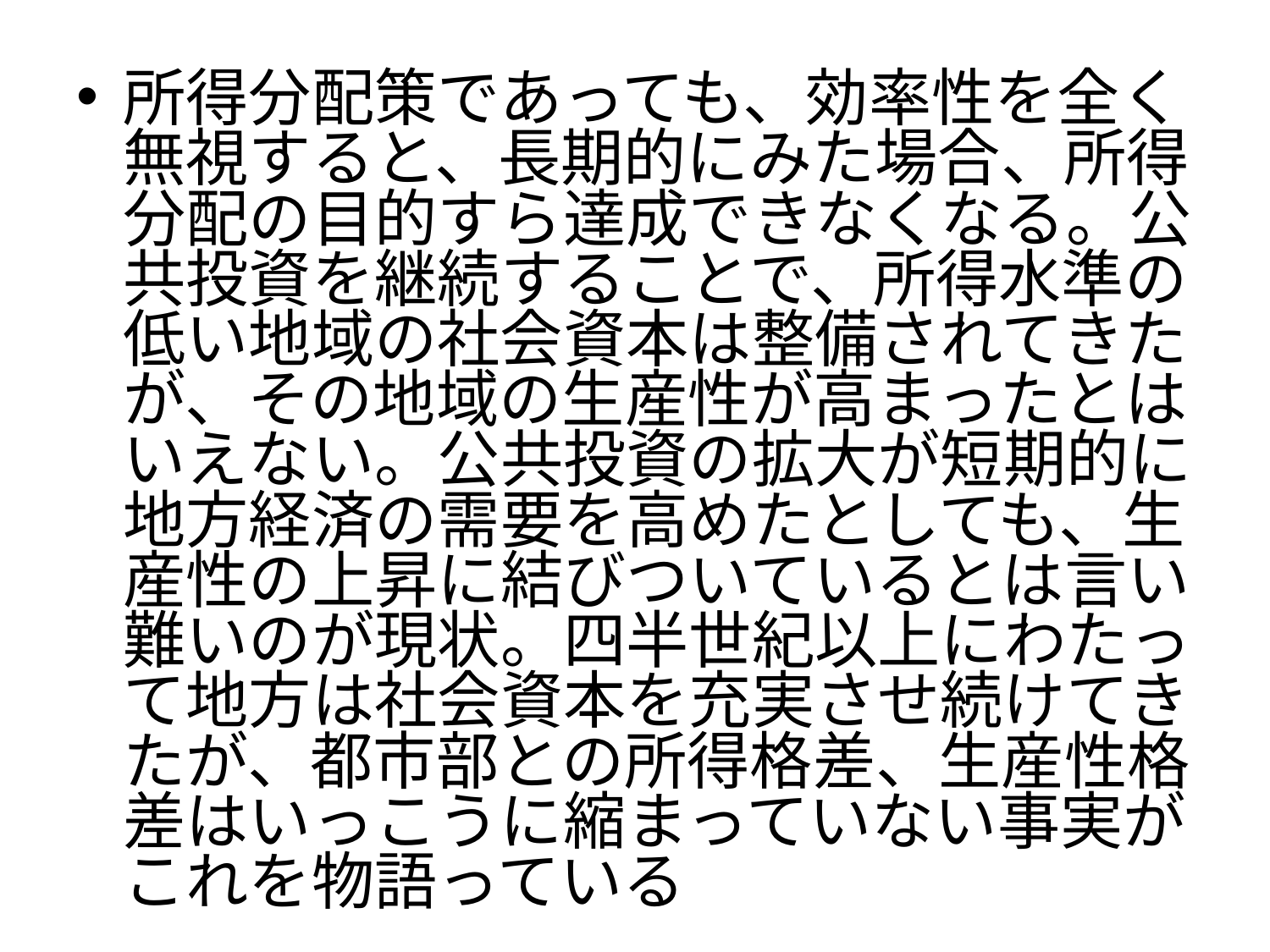

所得分配策であっても、効率性を全く無視すると、長期的にみた場合、所得分配の目的すら達成できなくなる。公共投資を継続することで、所得水準の低い地域の社会資本は整備されてきたが、その地域の生産性が高まったとはいえない。公共投資の拡大が短期的に地方経済の需要を高めたとしても、生産性の上昇に結びついているとは言い難いのが現状。四半世紀以上にわたって地方は社会資本を充実させ続けてきたが、都市部との所得格差、生産性格差はいっこうに縮まっていない事実がこれを物語っている